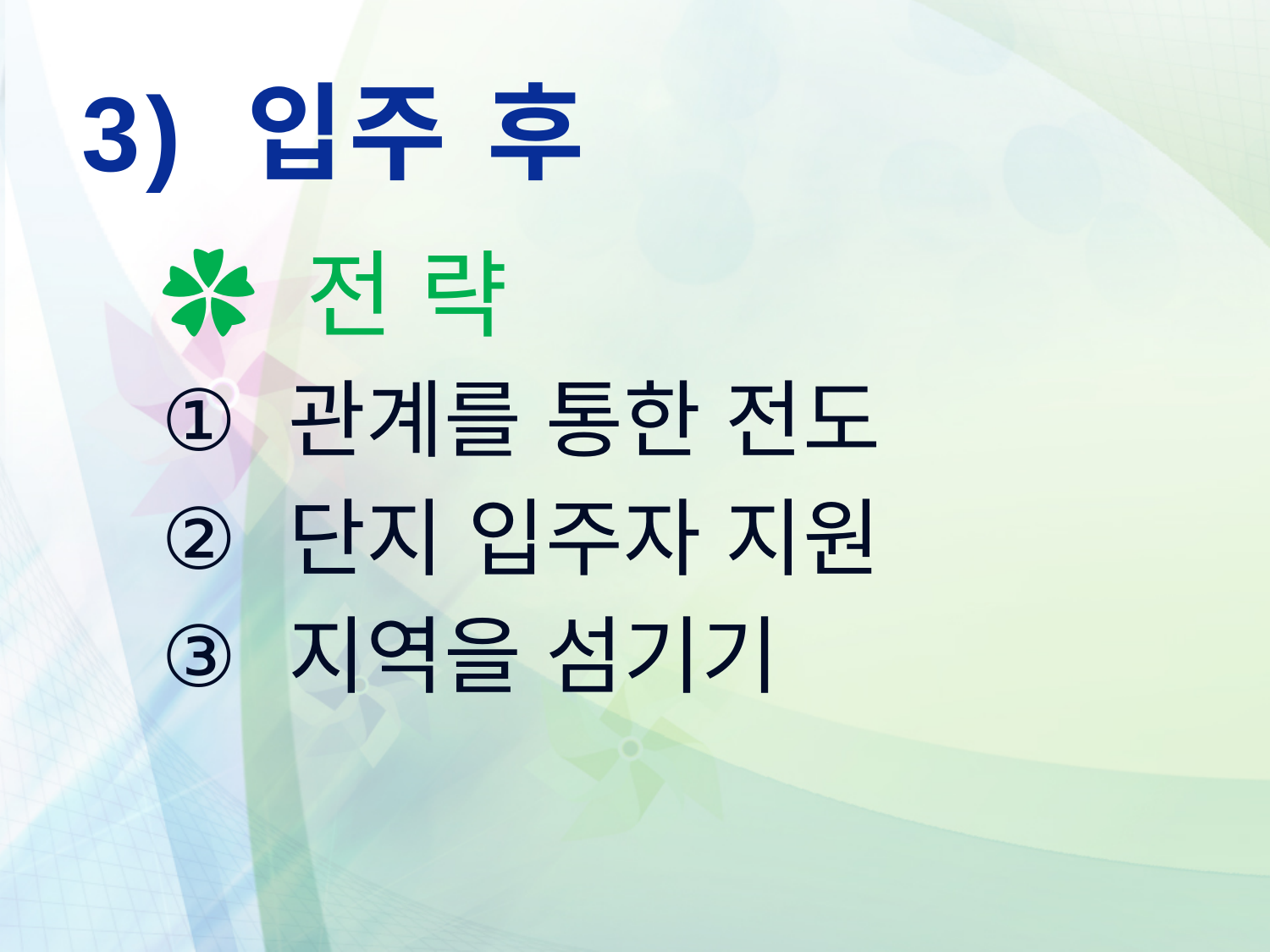

3) 입주 후
✿ 전 략
관계를 통한 전도
단지 입주자 지원
지역을 섬기기